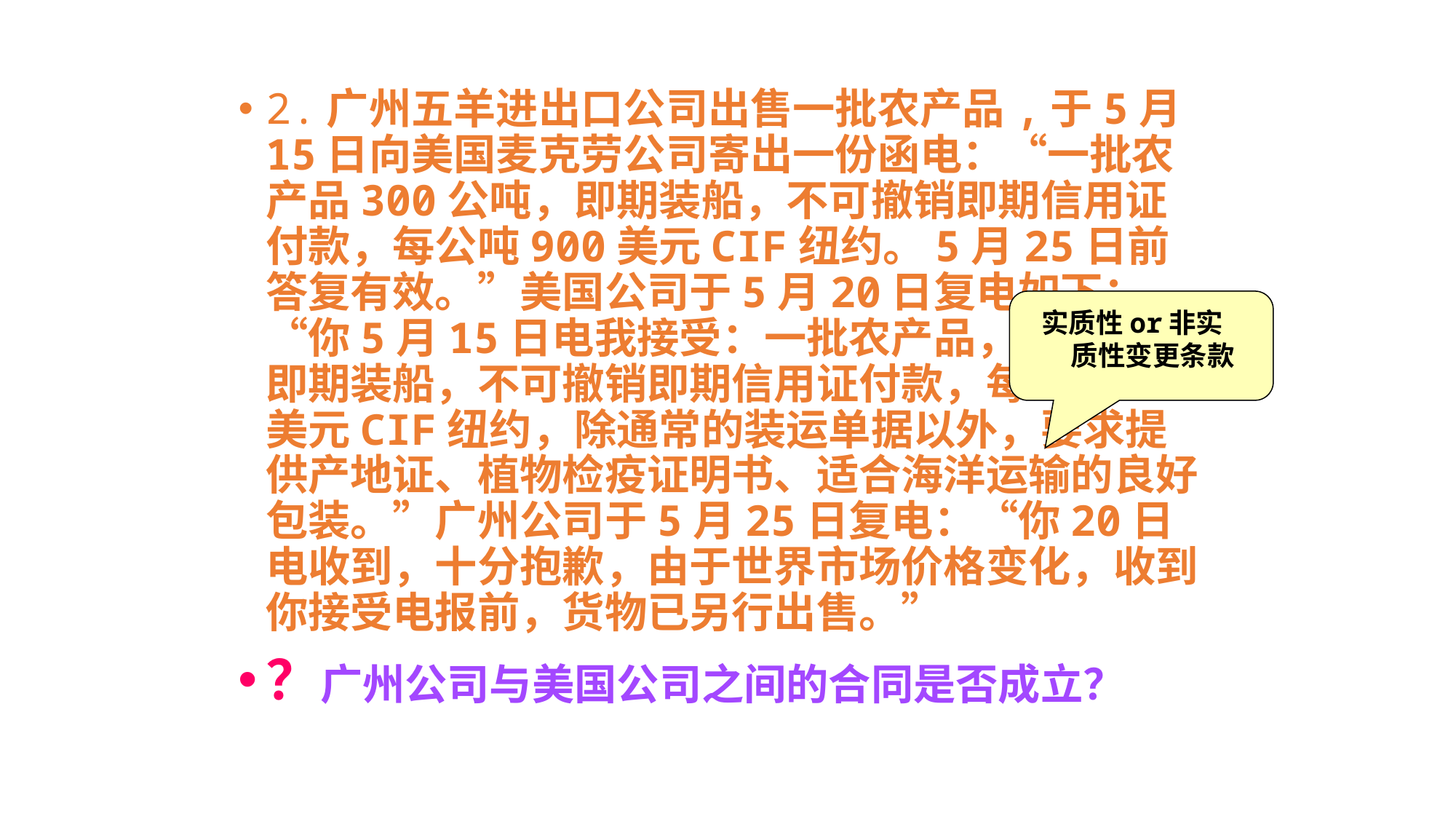

2.广州五羊进出口公司出售一批农产品,于5月15日向美国麦克劳公司寄出一份函电：“一批农产品300公吨，即期装船，不可撤销即期信用证付款，每公吨900美元CIF纽约。5月25日前答复有效。”美国公司于5月20日复电如下：“你5月15日电我接受：一批农产品，300公吨，即期装船，不可撤销即期信用证付款，每公吨900美元CIF纽约，除通常的装运单据以外，要求提供产地证、植物检疫证明书、适合海洋运输的良好包装。”广州公司于5月25日复电：“你20日电收到，十分抱歉，由于世界市场价格变化，收到你接受电报前，货物已另行出售。”
？广州公司与美国公司之间的合同是否成立？

实质性or非实质性变更条款